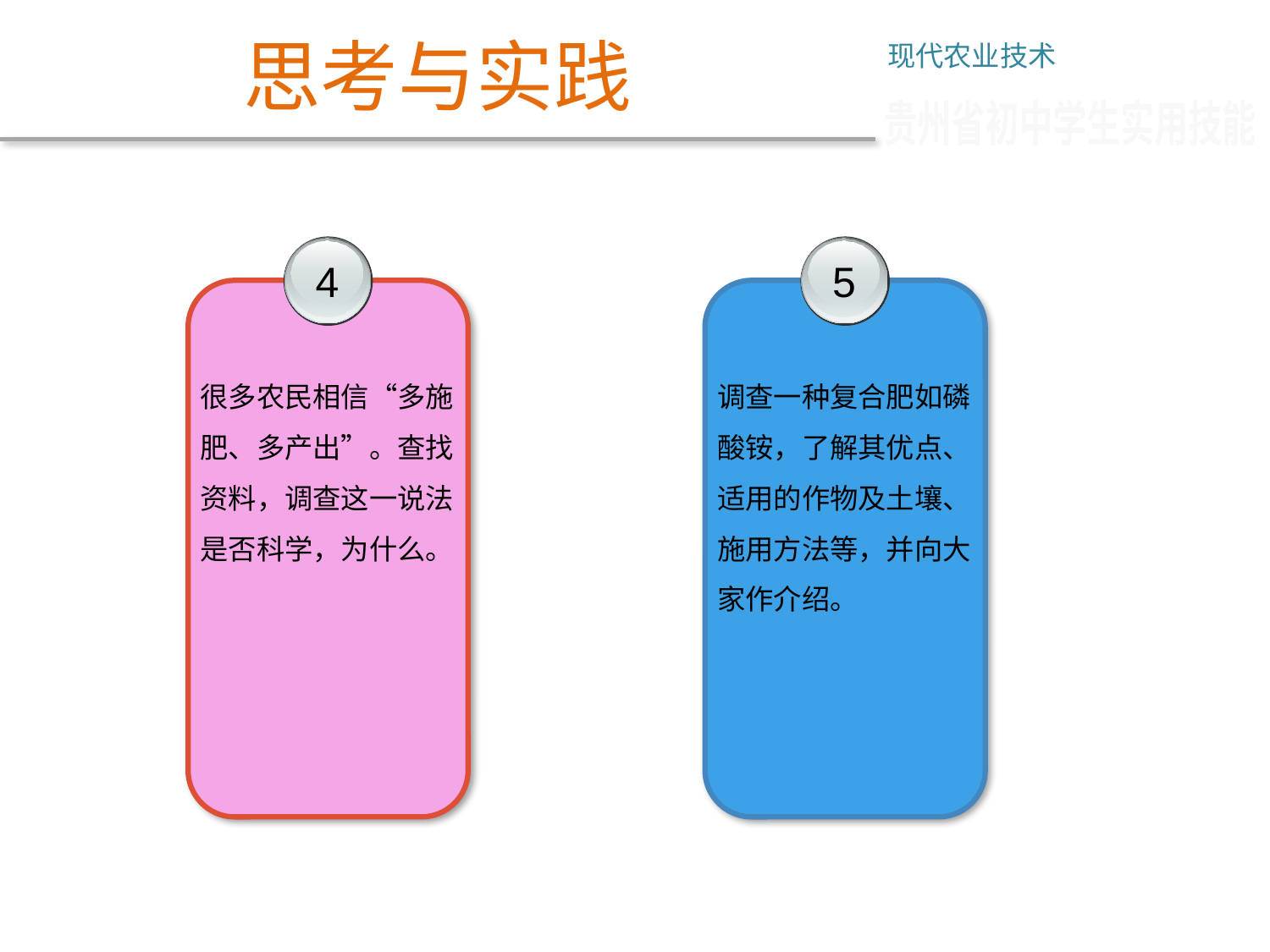

思考与实践
现代农业技术
贵州省初中学生实用技能

4

很多农民相信“多施肥、多产出”。查找资料，调查这一说法是否科学，为什么。

5

调查一种复合肥如磷酸铵，了解其优点、适用的作物及土壤、施用方法等，并向大家作介绍。